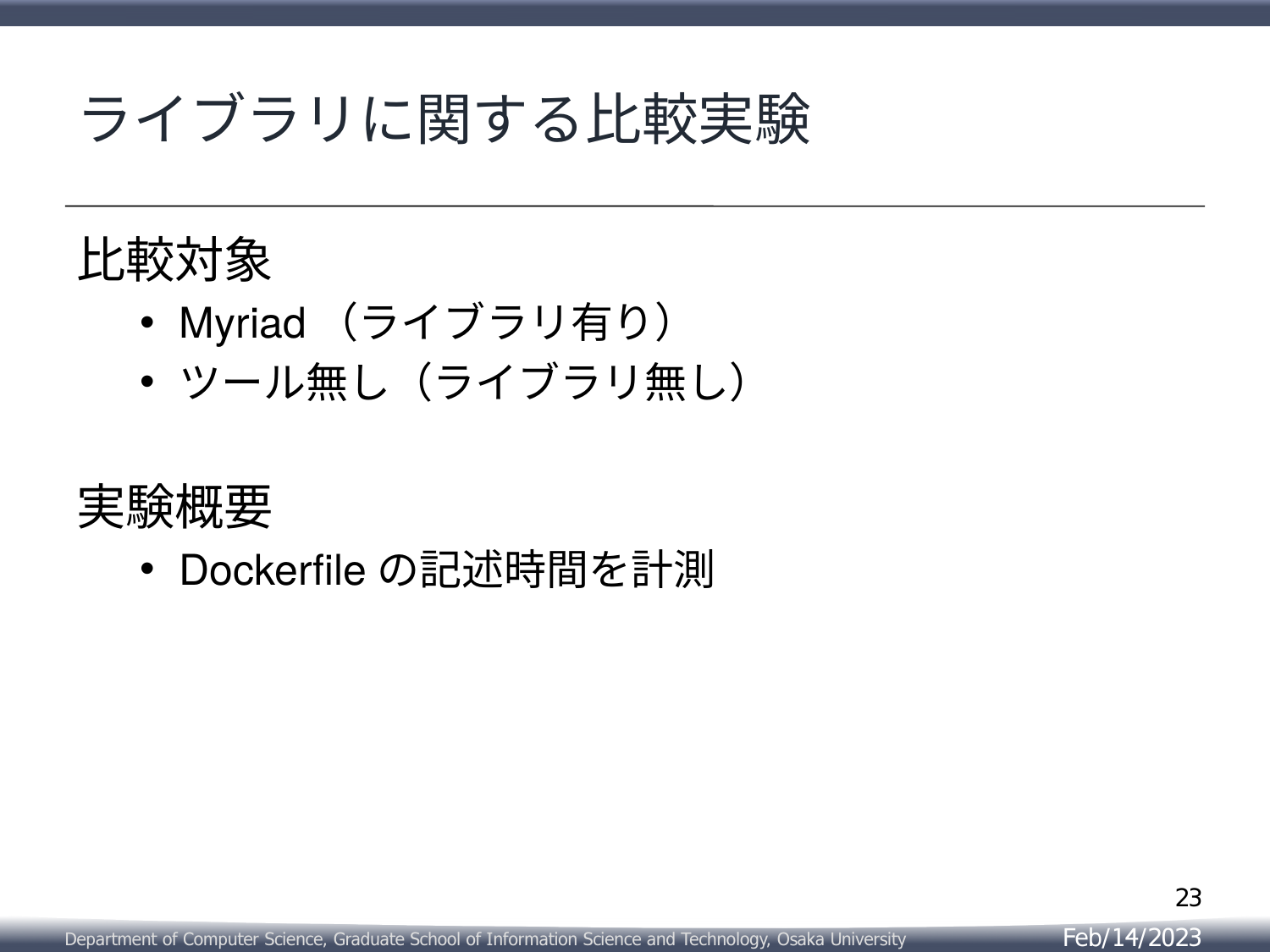

# ライブラリに関する比較実験
比較対象
Myriad（ライブラリ有り）
ツール無し（ライブラリ無し）

実験概要
Dockerfileの記述時間を計測
23
Feb/14/2023